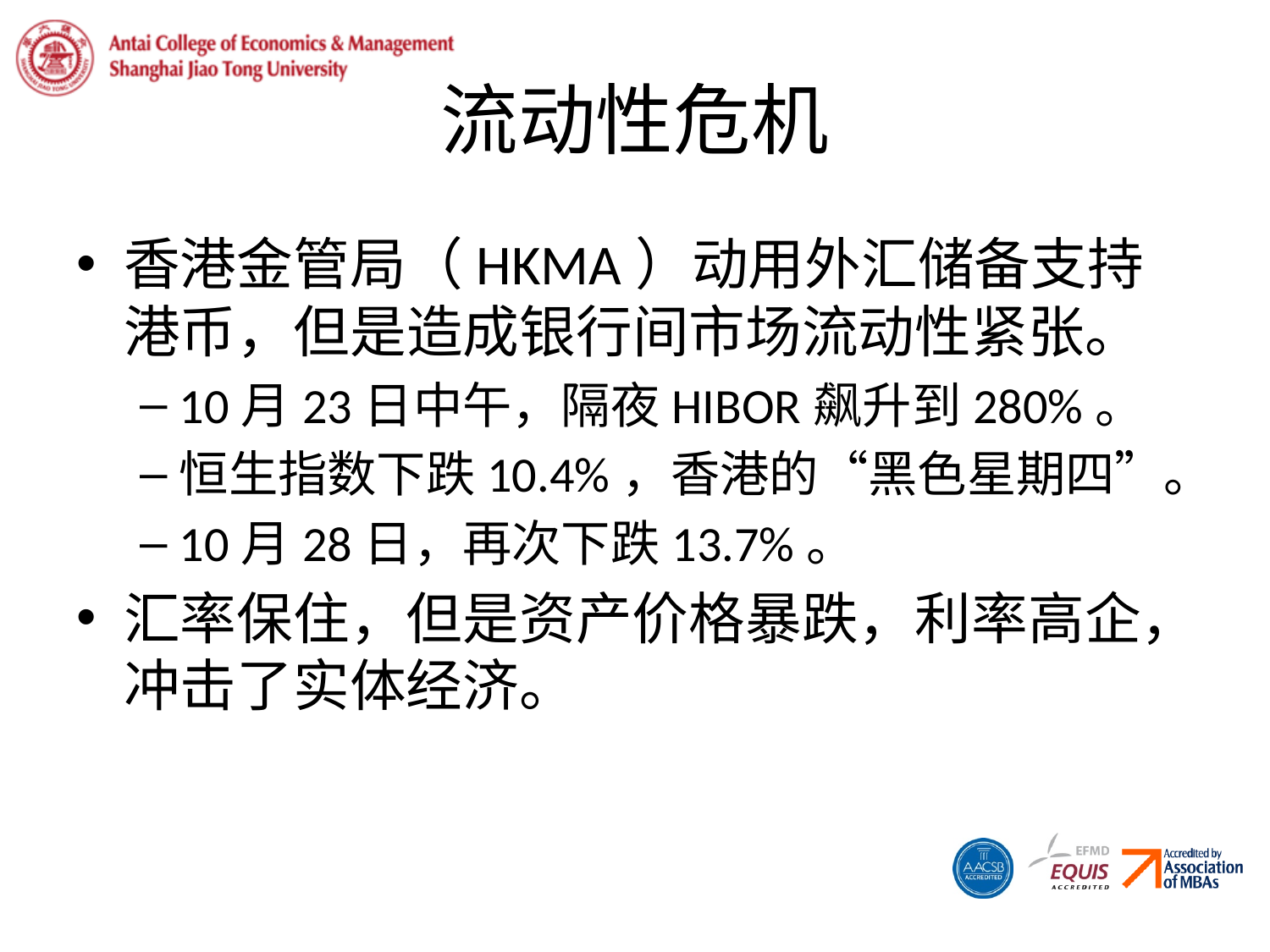

# 流动性危机
香港金管局（HKMA）动用外汇储备支持港币，但是造成银行间市场流动性紧张。
10月23日中午，隔夜HIBOR飙升到280%。
恒生指数下跌10.4%，香港的“黑色星期四”。
10月28日，再次下跌13.7%。
汇率保住，但是资产价格暴跌，利率高企，冲击了实体经济。